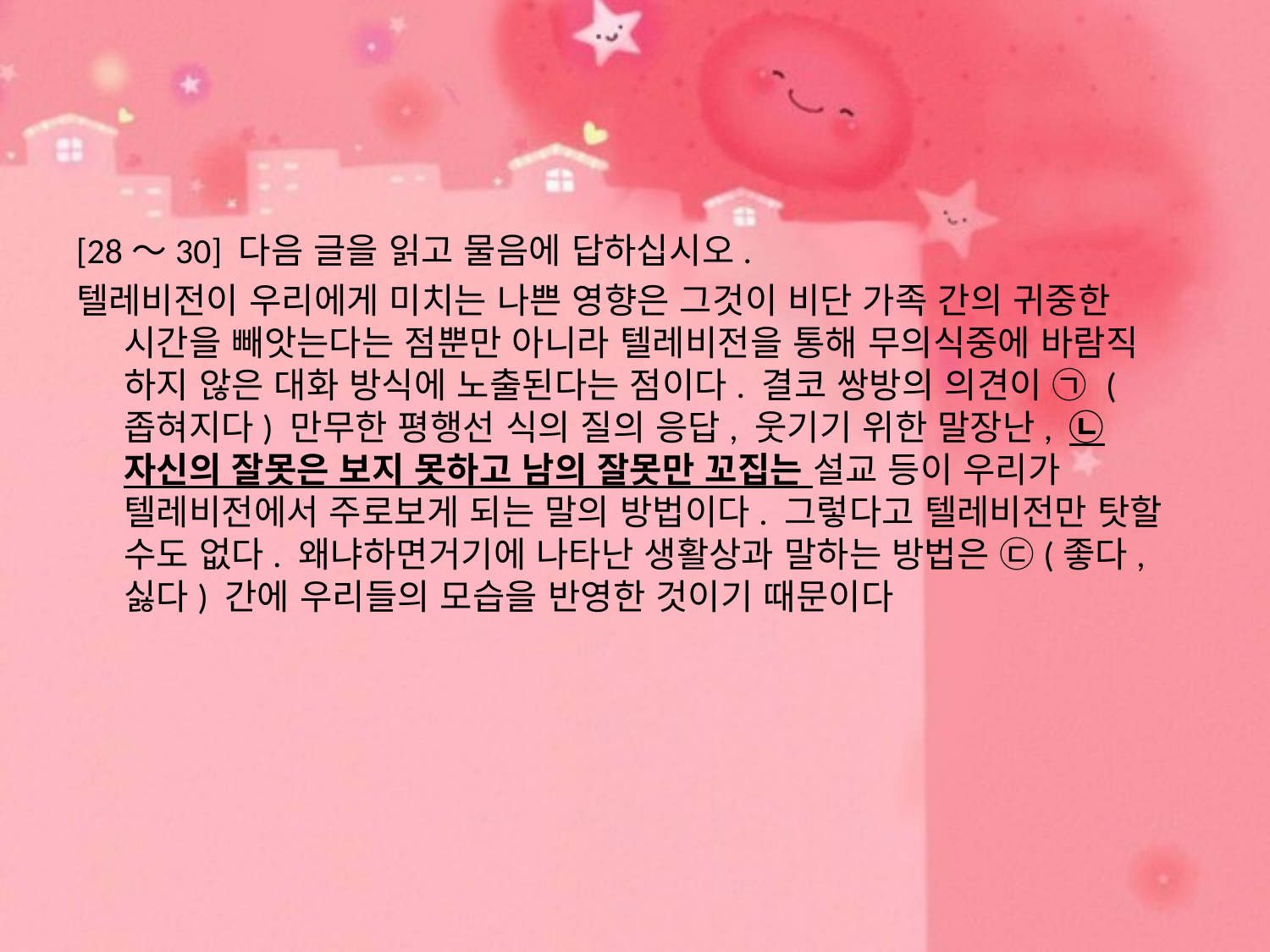

#
[28～30] 다음 글을 읽고 물음에 답하십시오.
텔레비전이 우리에게 미치는 나쁜 영향은 그것이 비단 가족 간의 귀중한 시간을 빼앗는다는 점뿐만 아니라 텔레비전을 통해 무의식중에 바람직 하지 않은 대화 방식에 노출된다는 점이다. 결코 쌍방의 의견이 ㉠ (좁혀지다) 만무한 평행선 식의 질의 응답, 웃기기 위한 말장난, ㉡자신의 잘못은 보지 못하고 남의 잘못만 꼬집는 설교 등이 우리가 텔레비전에서 주로보게 되는 말의 방법이다. 그렇다고 텔레비전만 탓할 수도 없다. 왜냐하면거기에 나타난 생활상과 말하는 방법은 ㉢(좋다, 싫다) 간에 우리들의 모습을 반영한 것이기 때문이다